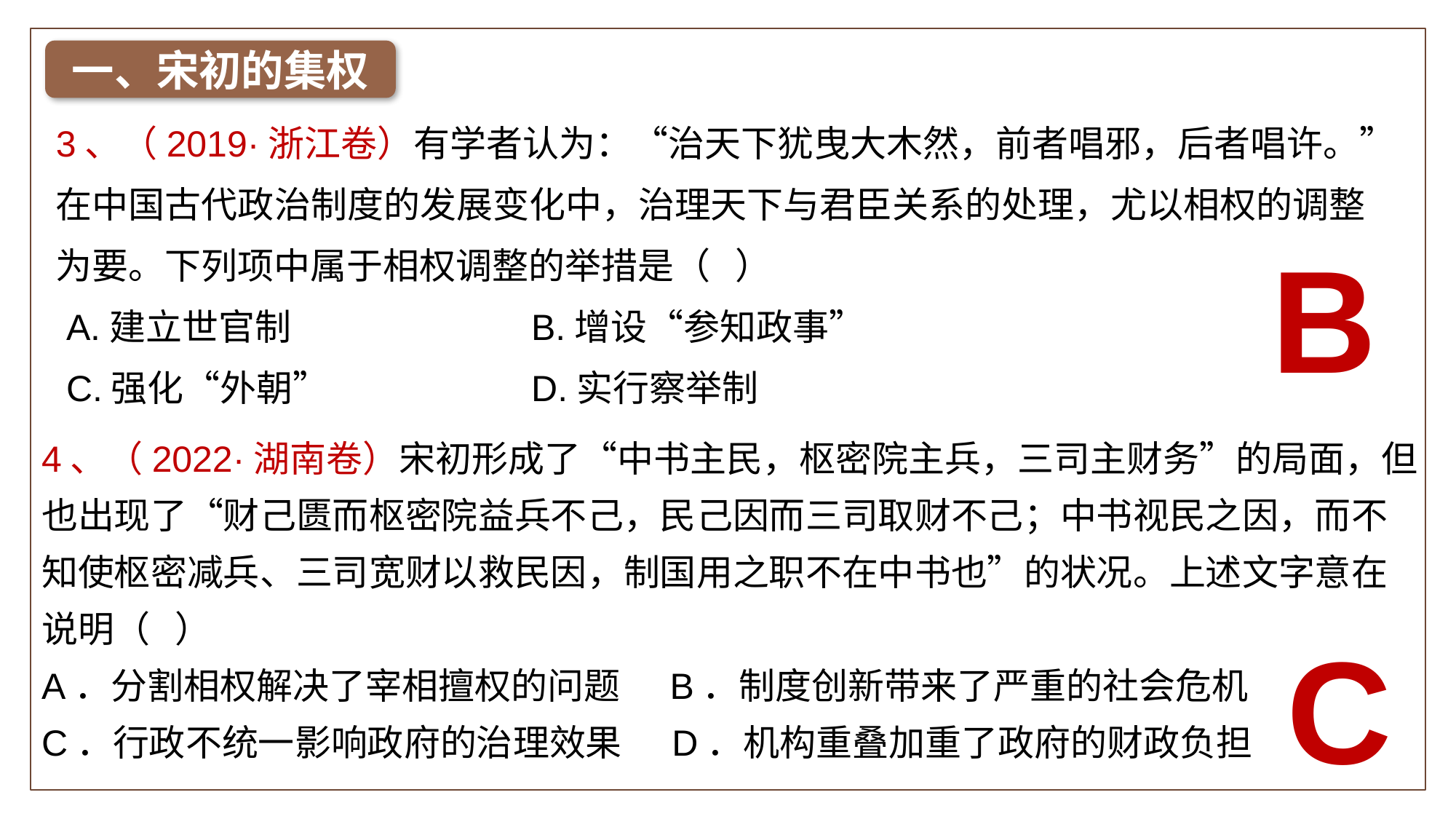

一、宋初的集权
3、（2019·浙江卷）有学者认为：“治天下犹曳大木然，前者唱邪，后者唱许。”在中国古代政治制度的发展变化中，治理天下与君臣关系的处理，尤以相权的调整为要。下列项中属于相权调整的举措是（   ）
 A.建立世官制	                 B.增设“参知政事”
 C.强化“外朝”	                 D.实行察举制
B
4、（2022·湖南卷）宋初形成了“中书主民，枢密院主兵，三司主财务”的局面，但也出现了“财己匮而枢密院益兵不己，民己因而三司取财不己；中书视民之因，而不知使枢密减兵、三司宽财以救民因，制国用之职不在中书也”的状况。上述文字意在说明（   ）
A．分割相权解决了宰相擅权的问题     B．制度创新带来了严重的社会危机
C．行政不统一影响政府的治理效果     D．机构重叠加重了政府的财政负担
C